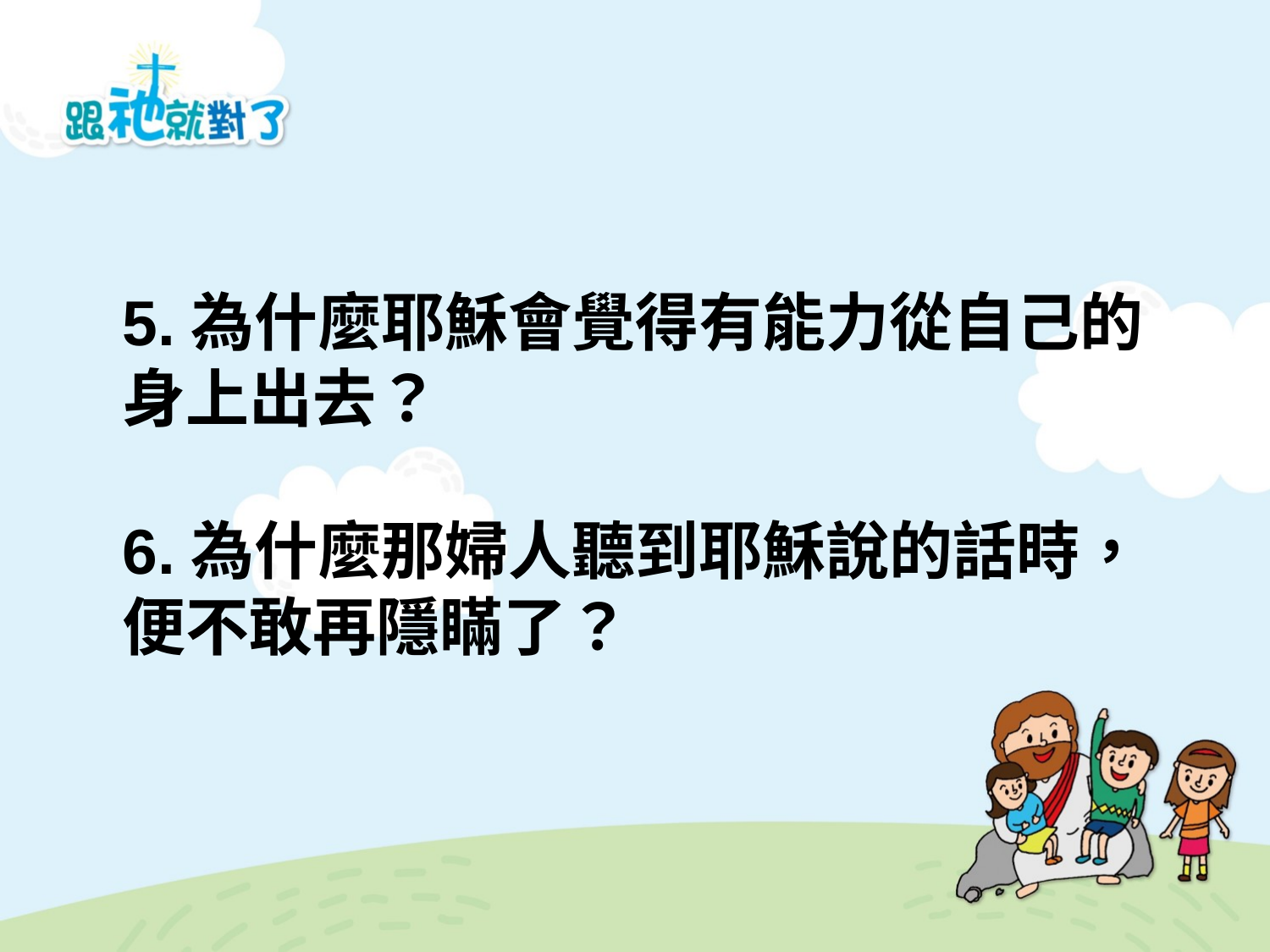

5.為什麼耶穌會覺得有能力從自己的身上出去？

6.為什麼那婦人聽到耶穌說的話時，便不敢再隱瞞了？